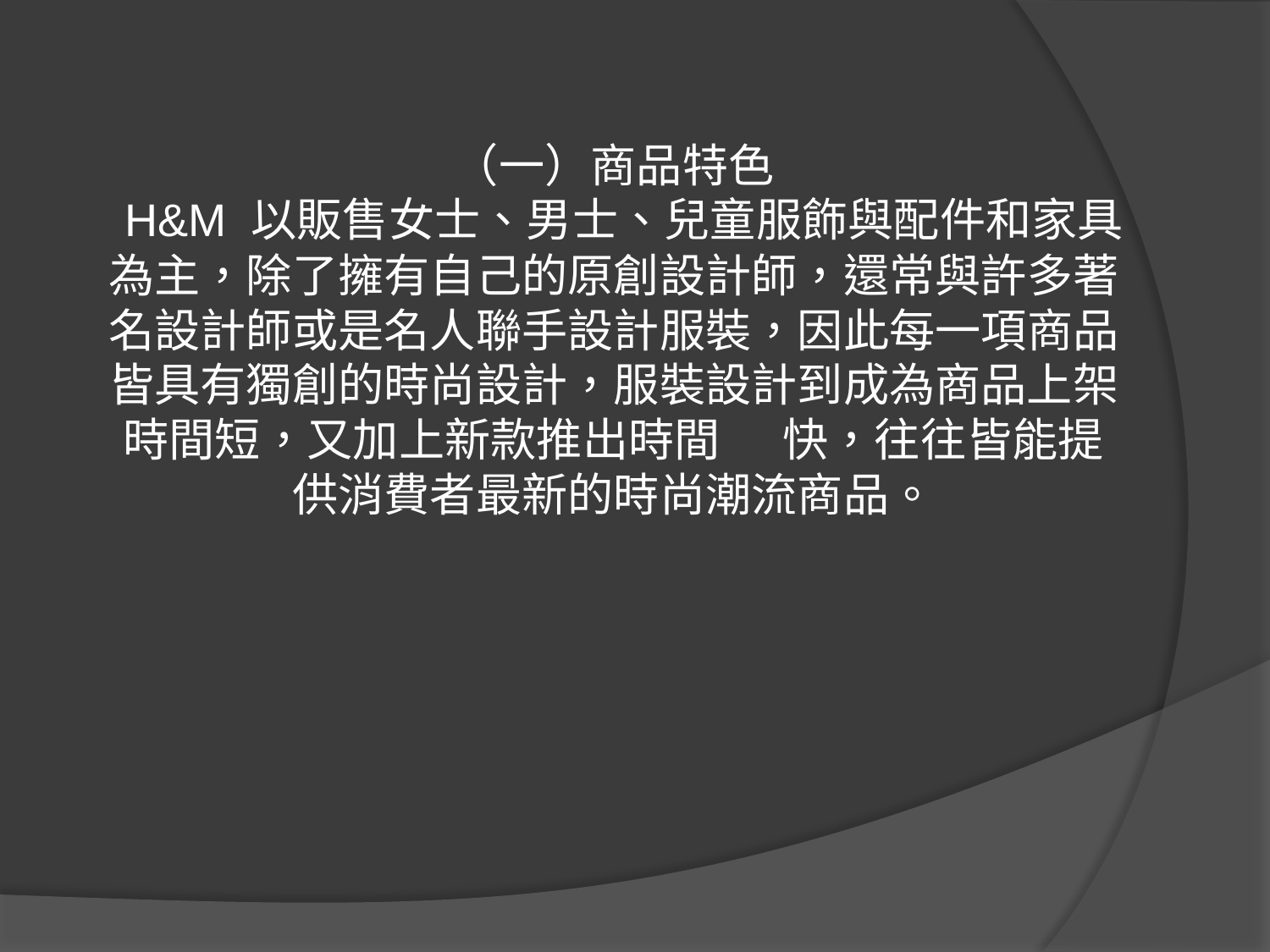

# （一）商品特色 H&M 以販售女士、男士、兒童服飾與配件和家具為主，除了擁有自己的原創設計師，還常與許多著名設計師或是名人聯手設計服裝，因此每一項商品皆具有獨創的時尚設計，服裝設計到成為商品上架時間短，又加上新款推出時間      快，往往皆能提供消費者最新的時尚潮流商品。